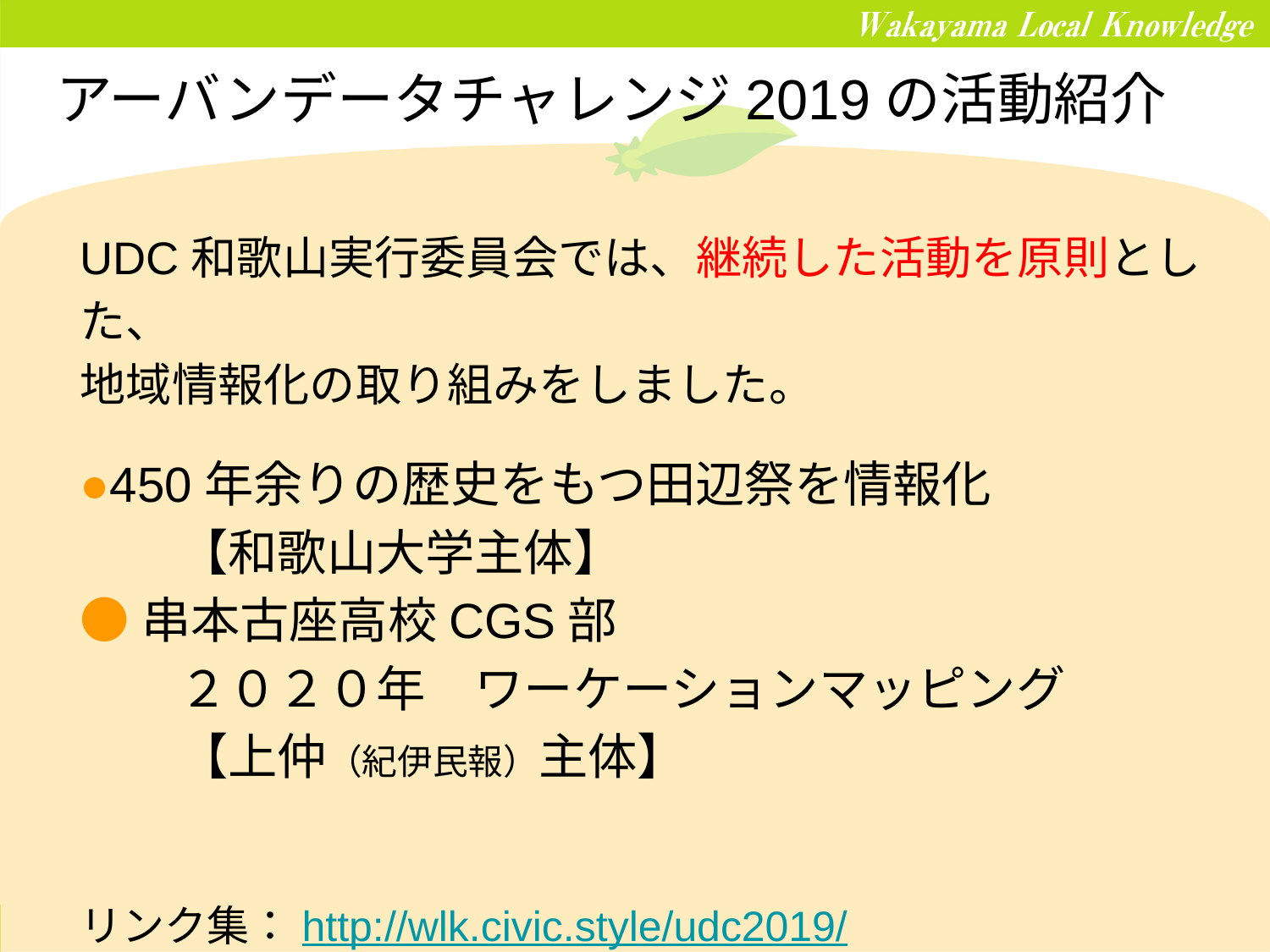

# アーバンデータチャレンジ2019の活動紹介
UDC和歌山実行委員会では、継続した活動を原則とした、
地域情報化の取り組みをしました。

●450年余りの歴史をもつ田辺祭を情報化
　　【和歌山大学主体】
●串本古座高校CGS部
　　２０２０年　ワーケーションマッピング
　　【上仲（紀伊民報）主体】

リンク集：http://wlk.civic.style/udc2019/